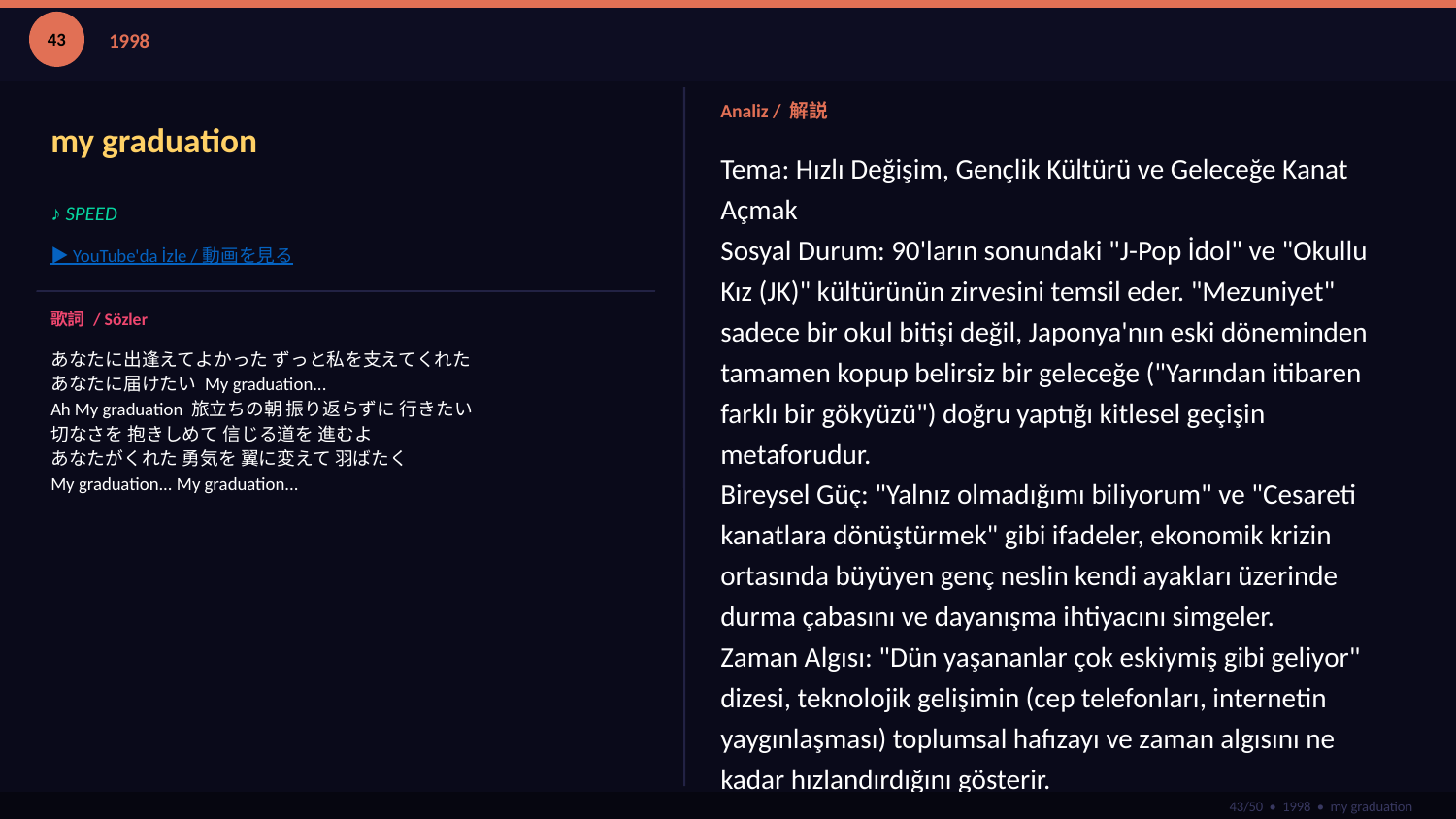

43
1998
my graduation

Analiz / 解説
Tema: Hızlı Değişim, Gençlik Kültürü ve Geleceğe Kanat Açmak
Sosyal Durum: 90'ların sonundaki "J-Pop İdol" ve "Okullu Kız (JK)" kültürünün zirvesini temsil eder. "Mezuniyet" sadece bir okul bitişi değil, Japonya'nın eski döneminden tamamen kopup belirsiz bir geleceğe ("Yarından itibaren farklı bir gökyüzü") doğru yaptığı kitlesel geçişin metaforudur.
Bireysel Güç: "Yalnız olmadığımı biliyorum" ve "Cesareti kanatlara dönüştürmek" gibi ifadeler, ekonomik krizin ortasında büyüyen genç neslin kendi ayakları üzerinde durma çabasını ve dayanışma ihtiyacını simgeler.
Zaman Algısı: "Dün yaşananlar çok eskiymiş gibi geliyor" dizesi, teknolojik gelişimin (cep telefonları, internetin yaygınlaşması) toplumsal hafızayı ve zaman algısını ne kadar hızlandırdığını gösterir.
♪ SPEED
▶ YouTube'da İzle / 動画を見る

歌詞 / Sözler
あなたに出逢えてよかった ずっと私を支えてくれた
あなたに届けたい My graduation...
Ah My graduation 旅立ちの朝 振り返らずに 行きたい
切なさを 抱きしめて 信じる道を 進むよ
あなたがくれた 勇気を 翼に変えて 羽ばたく
My graduation... My graduation...

43/50  •  1998  •  my graduation